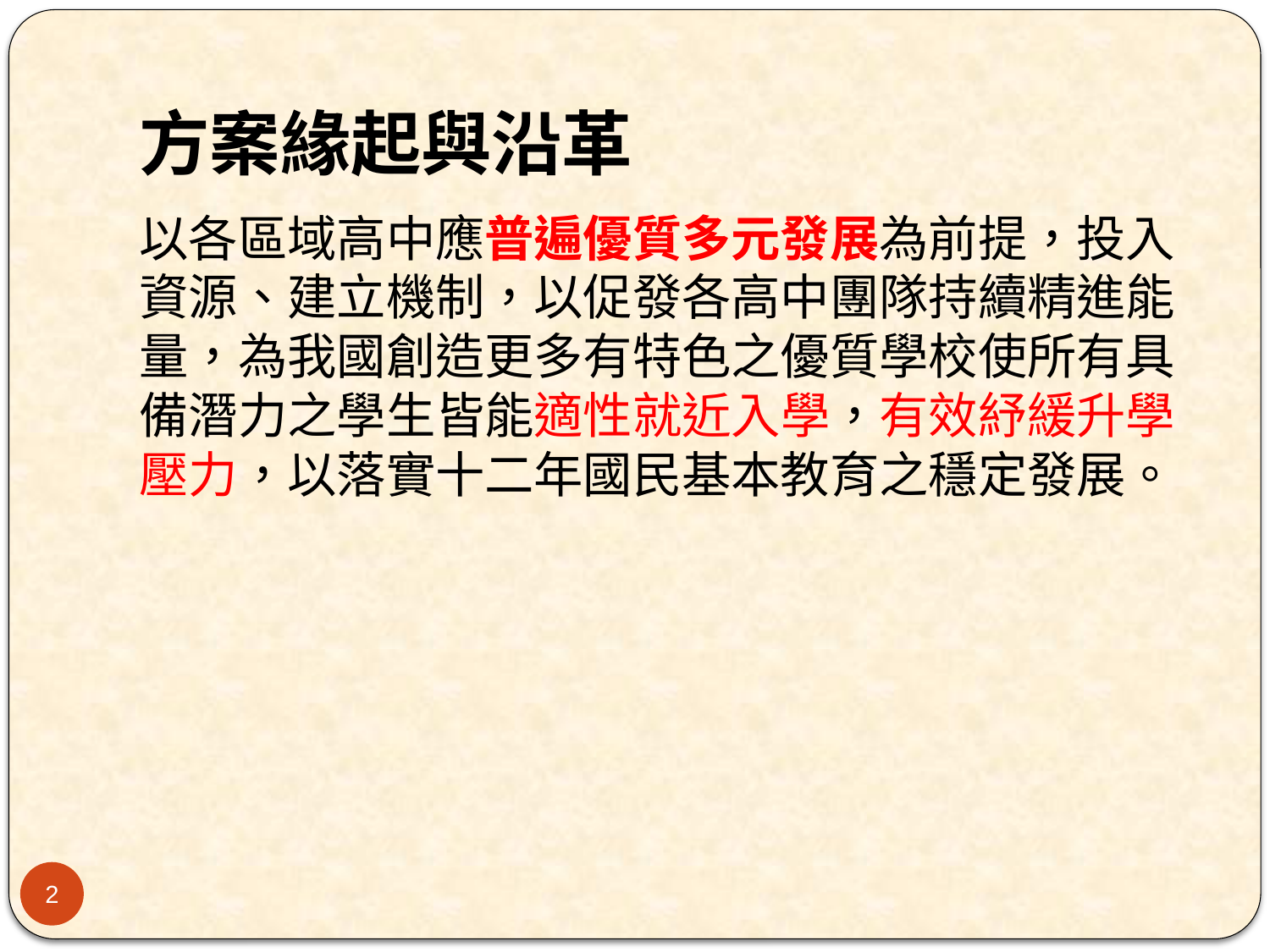

# 方案緣起與沿革
以各區域高中應普遍優質多元發展為前提，投入資源、建立機制，以促發各高中團隊持續精進能量，為我國創造更多有特色之優質學校使所有具備潛力之學生皆能適性就近入學，有效紓緩升學壓力，以落實十二年國民基本教育之穩定發展。
2